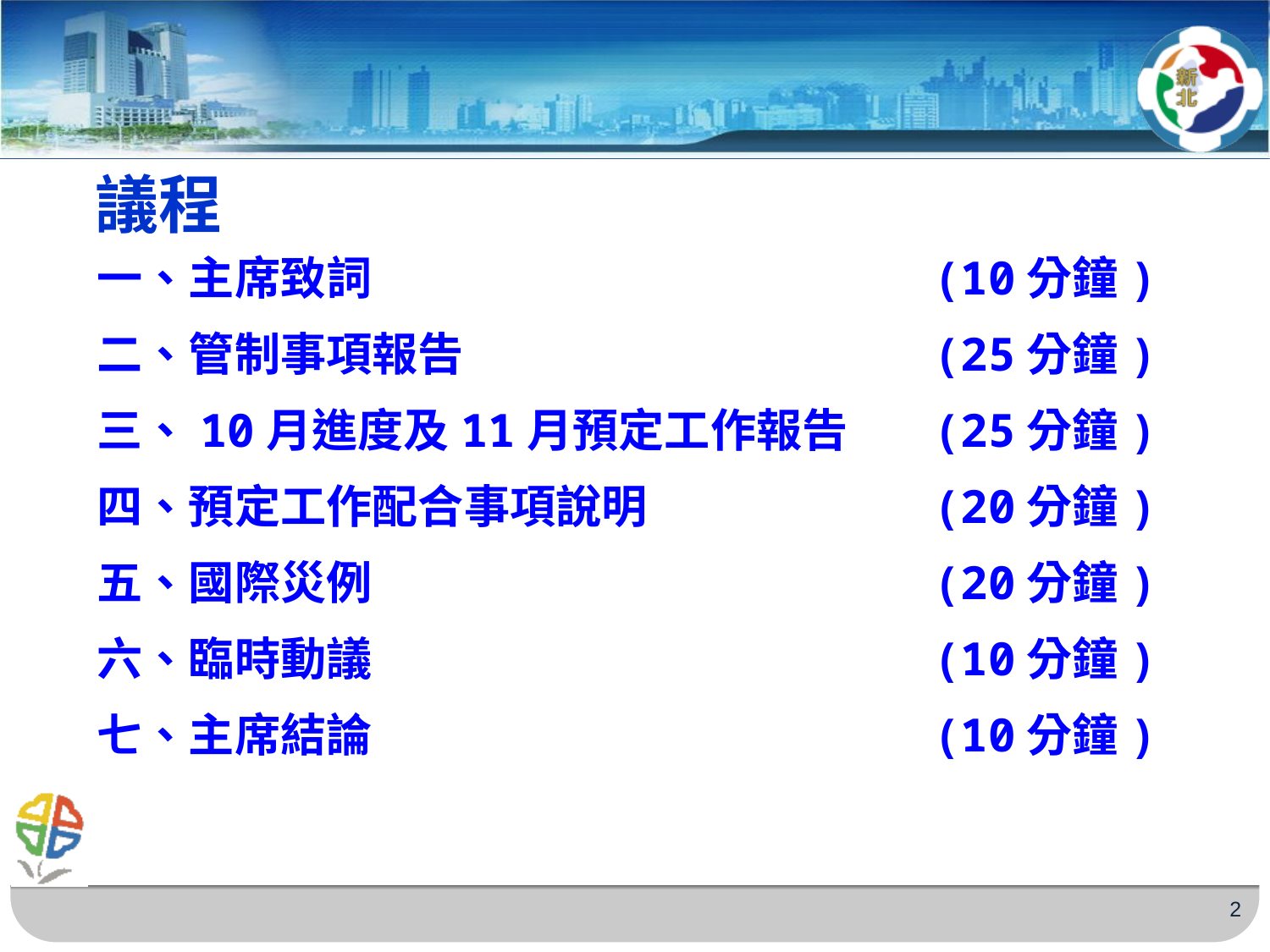

議程
一、主席致詞
二、管制事項報告
三、10月進度及11月預定工作報告
四、預定工作配合事項說明
五、國際災例
六、臨時動議
七、主席結論
(10分鐘)
(25分鐘)
(25分鐘)
(20分鐘)
(20分鐘)
(10分鐘)
(10分鐘)
2